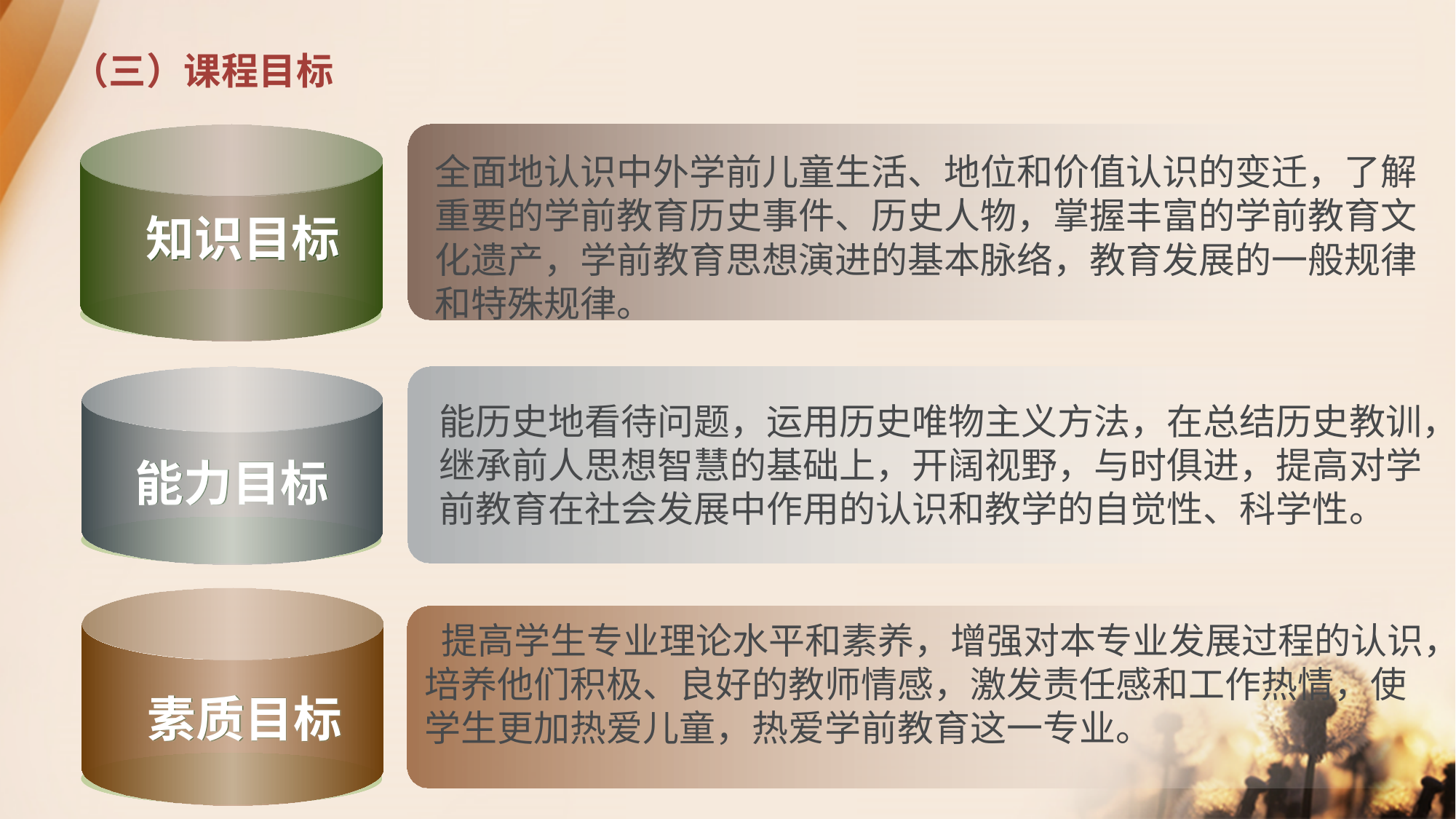

# （三）课程目标

全面地认识中外学前儿童生活、地位和价值认识的变迁，了解重要的学前教育历史事件、历史人物，掌握丰富的学前教育文化遗产，学前教育思想演进的基本脉络，教育发展的一般规律和特殊规律。
  知识目标

能历史地看待问题，运用历史唯物主义方法，在总结历史教训，继承前人思想智慧的基础上，开阔视野，与时俱进，提高对学前教育在社会发展中作用的认识和教学的自觉性、科学性。
能力目标

 提高学生专业理论水平和素养，增强对本专业发展过程的认识，培养他们积极、良好的教师情感，激发责任感和工作热情，使学生更加热爱儿童，热爱学前教育这一专业。
  素质目标